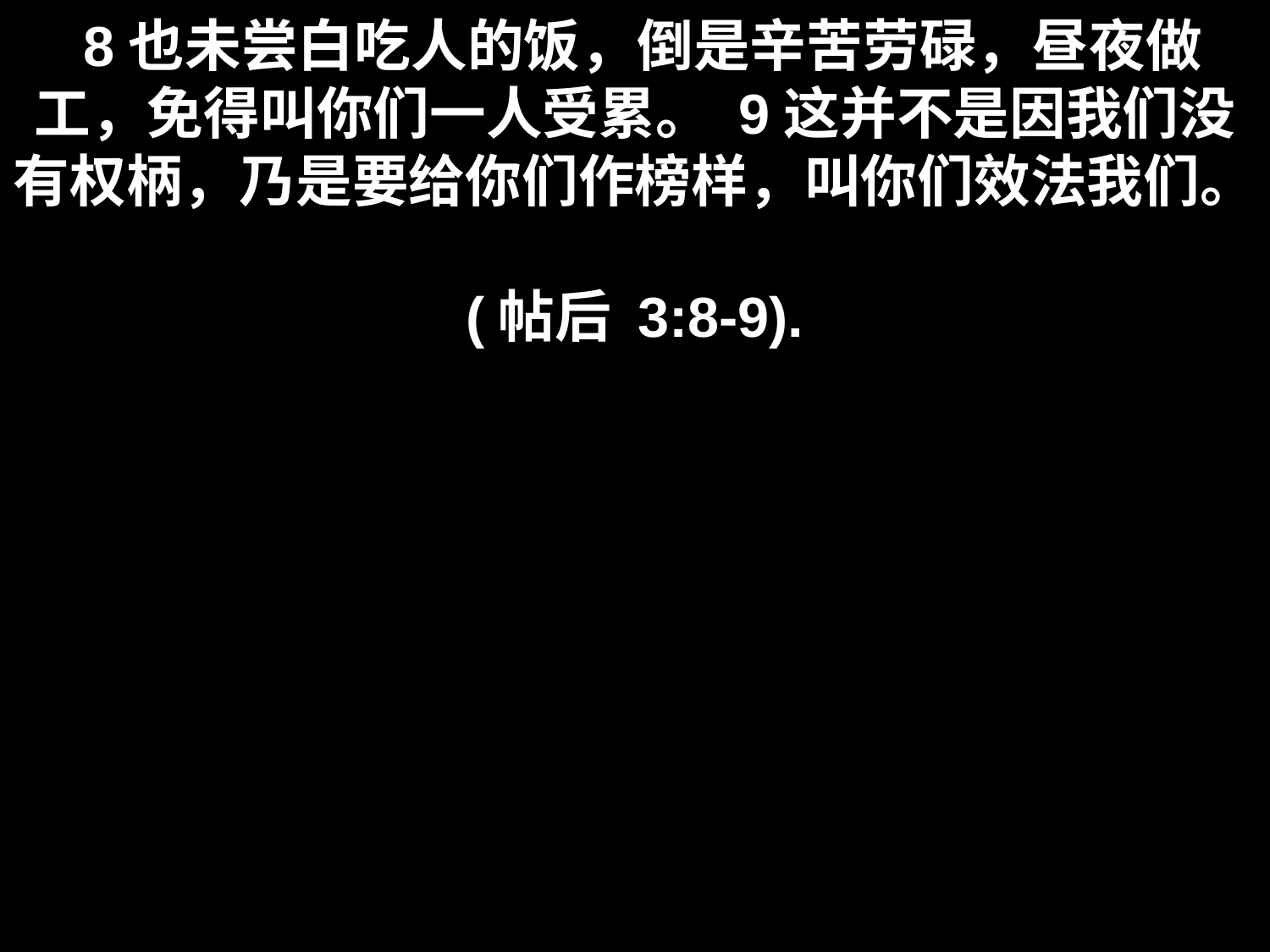

# 8也未尝白吃人的饭，倒是辛苦劳碌，昼夜做工，免得叫你们一人受累。 9这并不是因我们没有权柄，乃是要给你们作榜样，叫你们效法我们。 (帖后 3:8-9).